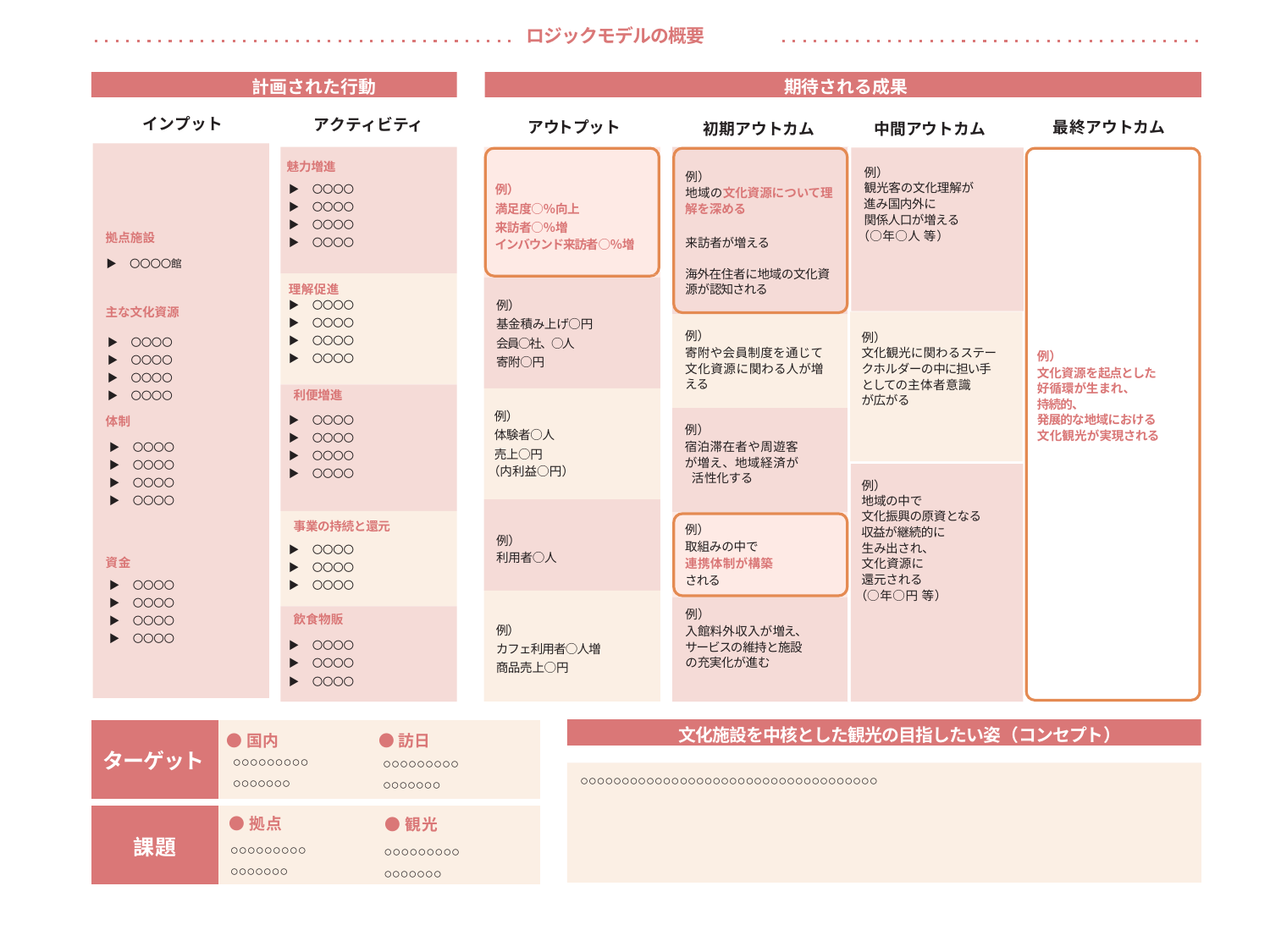

ロジックモデルの概要

計画された行動
期待される成果
インプット

魅力増進
例）
地域の文化資源について理解を深める

来訪者が増える

海外在住者に地域の文化資源が認知される
例）
満足度○％向上
来訪者○％増
インバウンド来訪者○％増
拠点施設
例）
基金積み上げ○円
会員○社、○人
寄附○円
主な文化資源
例）
寄附や会員制度を通じて文化資源に関わる人が増える
例）
文化資源を起点とした
好循環が生まれ、
持続的、
発展的な地域における
文化観光が実現される
利便増進
例）
体験者○人
売上○円
（内利益○円）
体制
例）
宿泊滞在者や周遊客が増え、地域経済が    活性化する
事業の持続と還元
例）
取組みの中で
連携体制が構築
される
例）
利用者○人
資金
飲食物販
例）
入館料外収入が増え、サービスの維持と施設の充実化が進む
例）
カフェ利用者○人増
商品売上○円
文化施設を中核とした観光の目指したい姿（コンセプト）
アクティビティ
最終アウトカム
アウトプット
中間アウトカム
初期アウトカム

例）
観光客の文化理解が進み国内外に
関係人口が増える
（○年○人 等）
▶　〇〇〇〇
▶　〇〇〇〇
▶　〇〇〇〇
▶　〇〇〇〇
▶　〇〇〇〇館
理解促進
▶　〇〇〇〇
▶　〇〇〇〇
▶　〇〇〇〇
▶　〇〇〇〇

例）
文化観光に関わるステークホルダーの中に担い手としての主体者意識
が広がる

▶　〇〇〇〇
▶　〇〇〇〇
▶　〇〇〇〇
▶　〇〇〇〇
▶　〇〇〇〇
▶　〇〇〇〇
▶　〇〇〇〇
▶　〇〇〇〇
▶　〇〇〇〇
▶　〇〇〇〇
▶　〇〇〇〇
▶　〇〇〇〇

例）
地域の中で
文化振興の原資となる収益が継続的に
生み出され、
文化資源に
還元される
（○年○円 等）

▶　〇〇〇〇
▶　〇〇〇〇
▶　〇〇〇〇
▶　〇〇〇〇
▶　〇〇〇〇
▶　〇〇〇〇
▶　〇〇〇〇
▶　〇〇〇〇
▶　〇〇〇〇
▶　〇〇〇〇
| ターゲット |  |
| --- | --- |
| 課題 |  |
●国内
●訪日
○○○○○○○○○
○○○○○○○
○○○○○○○○○
○○○○○○○
○○○○○○○○○○○○○○○○○○○○○○○○○○○○○○○○○○○○

●拠点
●観光
○○○○○○○○○
○○○○○○○
○○○○○○○○○
○○○○○○○